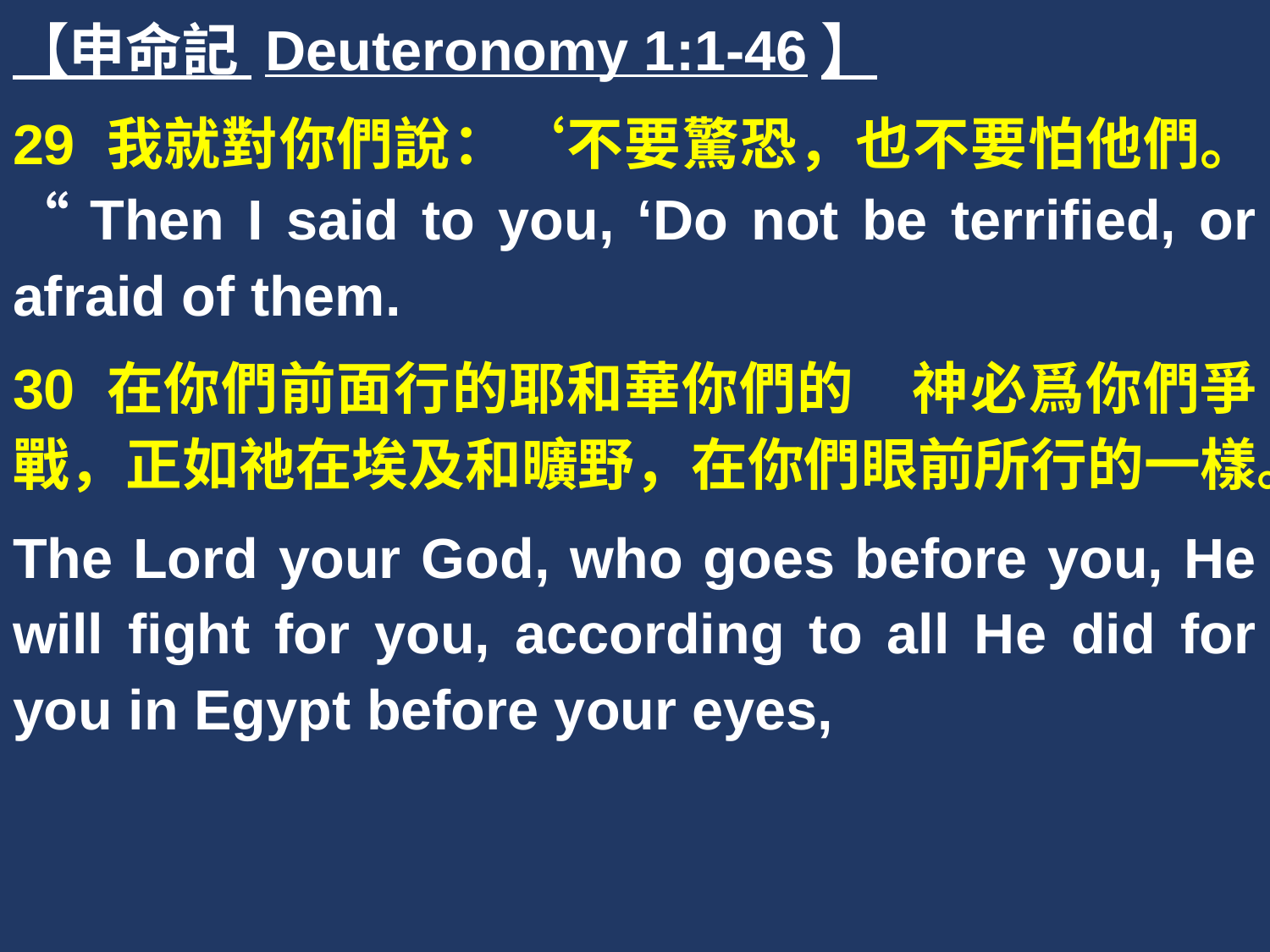

【申命記 Deuteronomy 1:1-46】
29 我就對你們說：‘不要驚恐，也不要怕他們。“Then I said to you, ‘Do not be terrified, or afraid of them.
30 在你們前面行的耶和華你們的　神必爲你們爭戰，正如祂在埃及和曠野，在你們眼前所行的一樣。
The Lord your God, who goes before you, He will fight for you, according to all He did for you in Egypt before your eyes,